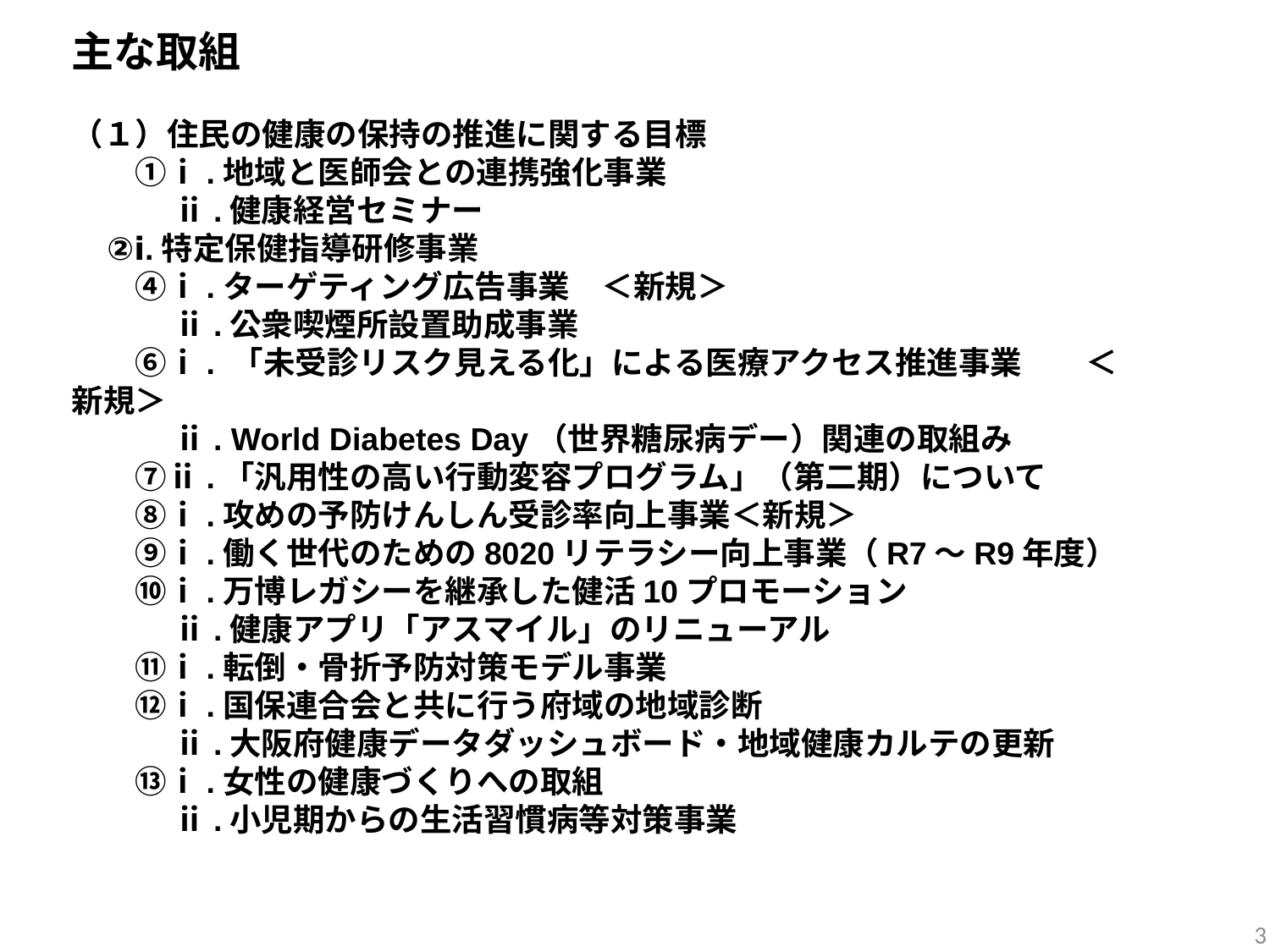

主な取組

（１）住民の健康の保持の推進に関する目標
　　①ⅰ.地域と医師会との連携強化事業
　　　 ⅱ.健康経営セミナー
    ②ⅰ.特定保健指導研修事業
　　④ⅰ.ターゲティング広告事業　＜新規＞
　　　 ⅱ.公衆喫煙所設置助成事業
　　⑥ⅰ. 「未受診リスク見える化」による医療アクセス推進事業　　＜新規＞
　　　 ⅱ. World Diabetes Day（世界糖尿病デー）関連の取組み
　　⑦ⅱ.「汎用性の高い行動変容プログラム」（第二期）について
　　⑧ⅰ.攻めの予防けんしん受診率向上事業＜新規＞
　　⑨ⅰ.働く世代のための8020リテラシー向上事業（R7～R9年度）
　　⑩ⅰ.万博レガシーを継承した健活10プロモーション
　　　 ⅱ.健康アプリ「アスマイル」のリニューアル
　　⑪ⅰ.転倒・骨折予防対策モデル事業
　　⑫ⅰ.国保連合会と共に行う府域の地域診断
　　　 ⅱ.大阪府健康データダッシュボード・地域健康カルテの更新
　　⑬ⅰ.女性の健康づくりへの取組
　　　 ⅱ.小児期からの生活習慣病等対策事業
3